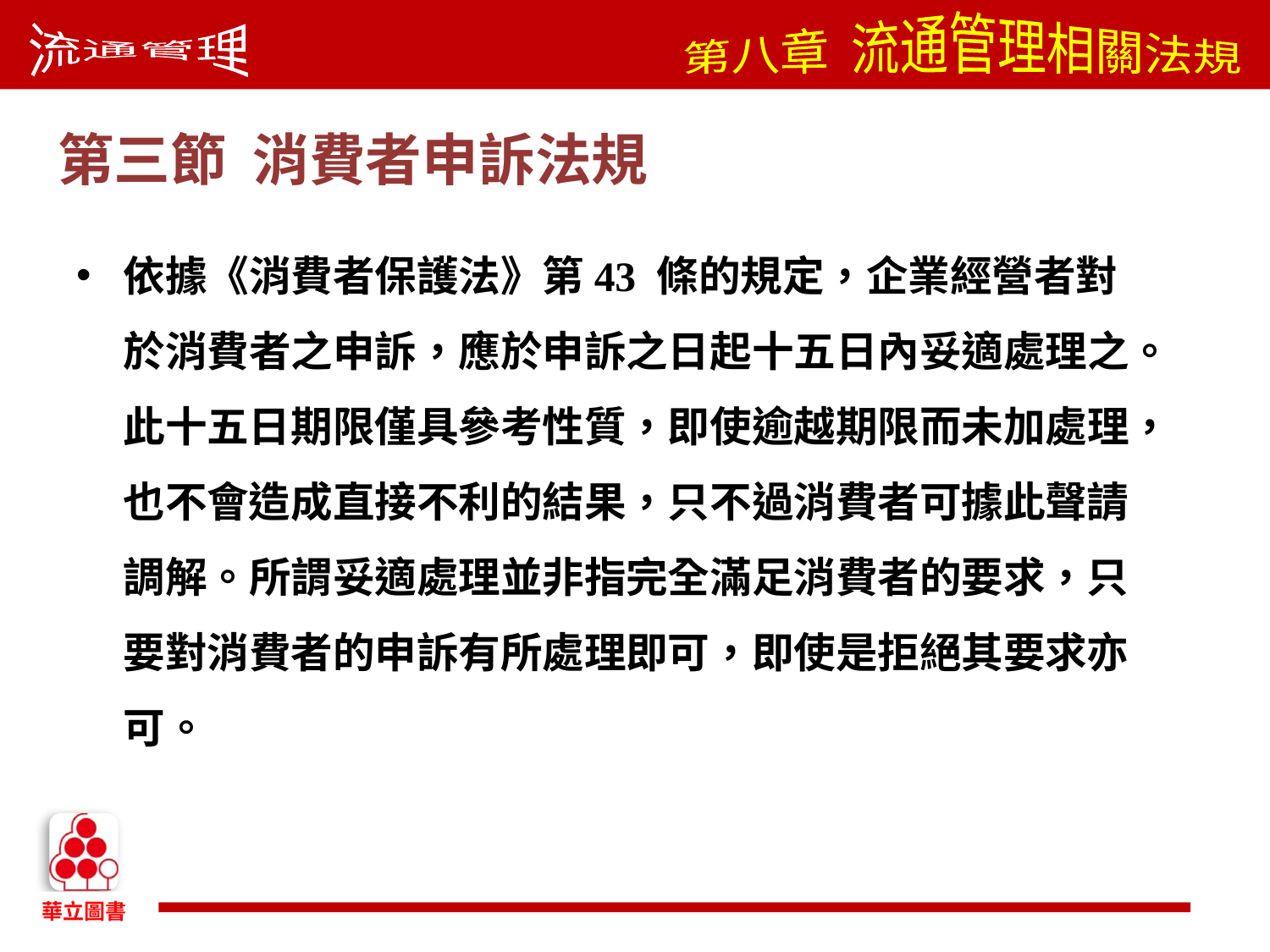

第三節  消費者申訴法規
依據《消費者保護法》第43 條的規定，企業經營者對於消費者之申訴，應於申訴之日起十五日內妥適處理之。此十五日期限僅具參考性質，即使逾越期限而未加處理，也不會造成直接不利的結果，只不過消費者可據此聲請調解。所謂妥適處理並非指完全滿足消費者的要求，只要對消費者的申訴有所處理即可，即使是拒絕其要求亦可。